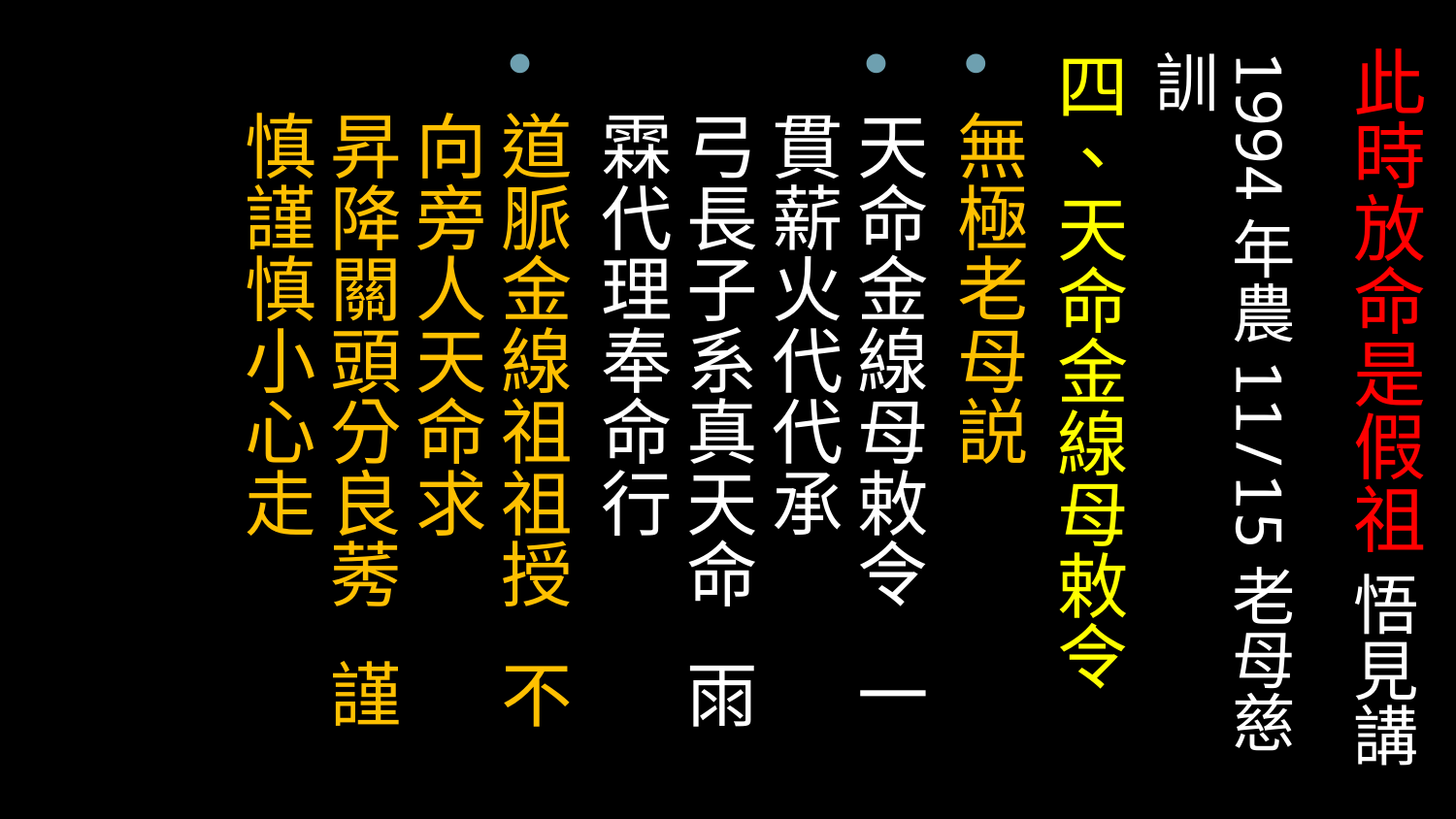

# 此時放命是假祖 悟見講
1994年農11/15老母慈訓
四、天命金線母敕令
無極老母説
天命金線母敕令   一貫薪火代代承
弓長子系真天命   雨霖代理奉命行
道脈金線祖祖授   不向旁人天命求
昇降關頭分良莠   謹慎謹慎小心走